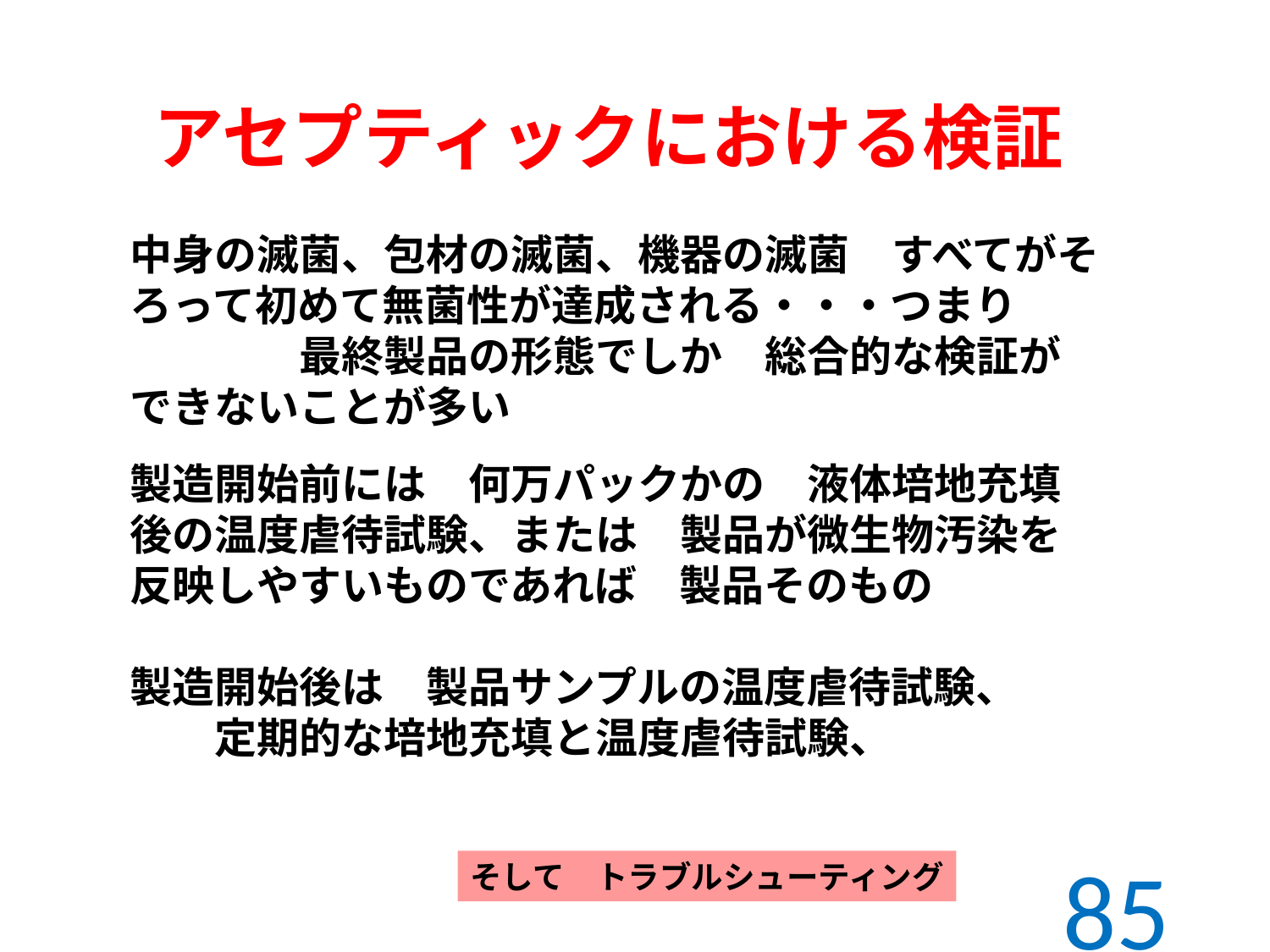

# アセプティックにおける検証
中身の滅菌、包材の滅菌、機器の滅菌　すべてがそろって初めて無菌性が達成される・・・つまり　　　　　　最終製品の形態でしか　総合的な検証ができないことが多い

製造開始前には　何万パックかの　液体培地充填後の温度虐待試験、または　製品が微生物汚染を反映しやすいものであれば　製品そのもの

製造開始後は　製品サンプルの温度虐待試験、　　　　定期的な培地充填と温度虐待試験、
そして　トラブルシューティング
85